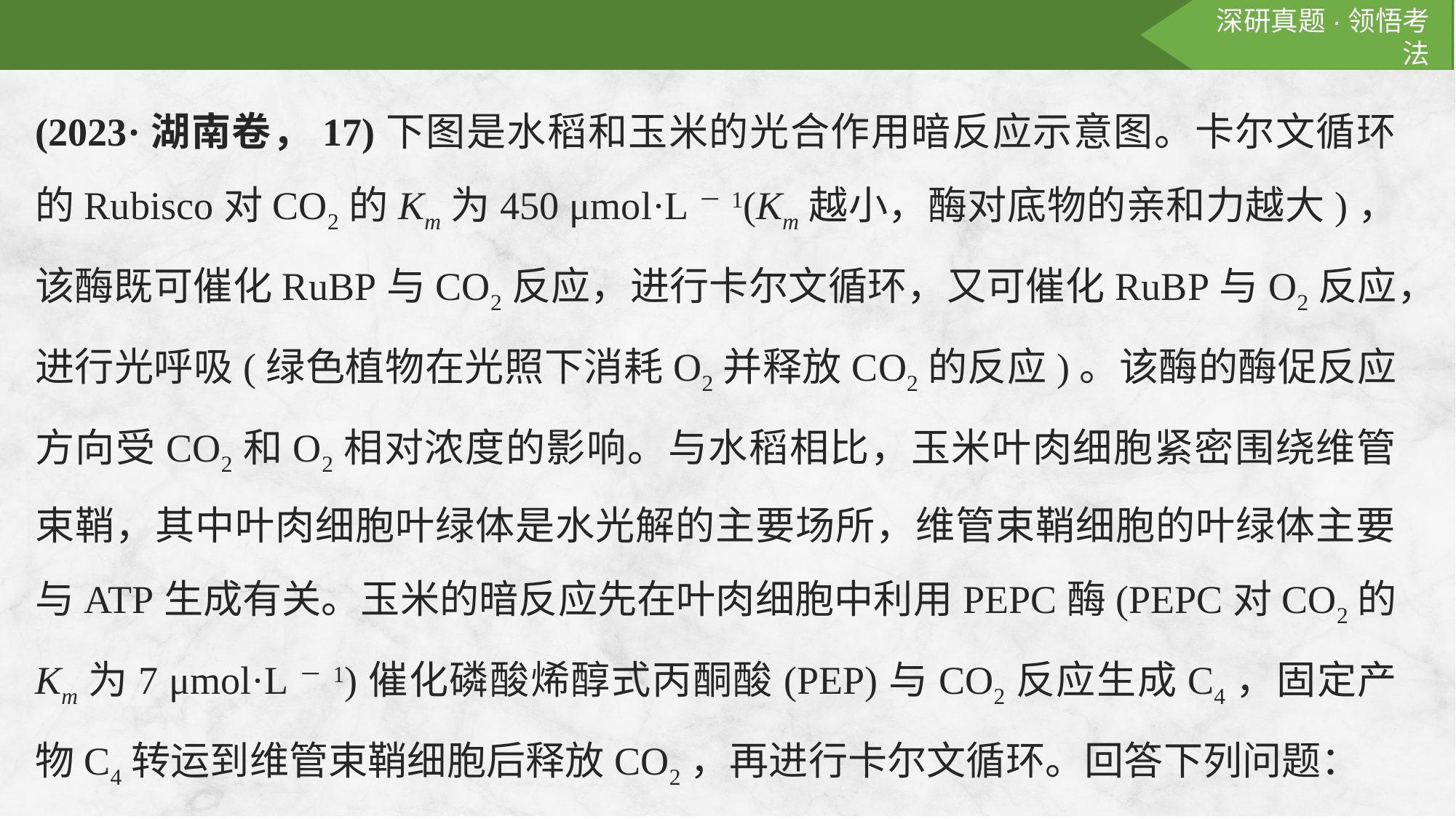

(2023·湖南卷，17)下图是水稻和玉米的光合作用暗反应示意图。卡尔文循环的Rubisco对CO2的Km为450 μmol·L－1(Km越小，酶对底物的亲和力越大)，该酶既可催化RuBP与CO2反应，进行卡尔文循环，又可催化RuBP与O2反应，进行光呼吸(绿色植物在光照下消耗O2并释放CO2的反应)。该酶的酶促反应方向受CO2和O2相对浓度的影响。与水稻相比，玉米叶肉细胞紧密围绕维管束鞘，其中叶肉细胞叶绿体是水光解的主要场所，维管束鞘细胞的叶绿体主要与ATP生成有关。玉米的暗反应先在叶肉细胞中利用PEPC酶(PEPC对CO2的Km为7 μmol·L－1)催化磷酸烯醇式丙酮酸(PEP)与CO2反应生成C4，固定产物C4转运到维管束鞘细胞后释放CO2，再进行卡尔文循环。回答下列问题：